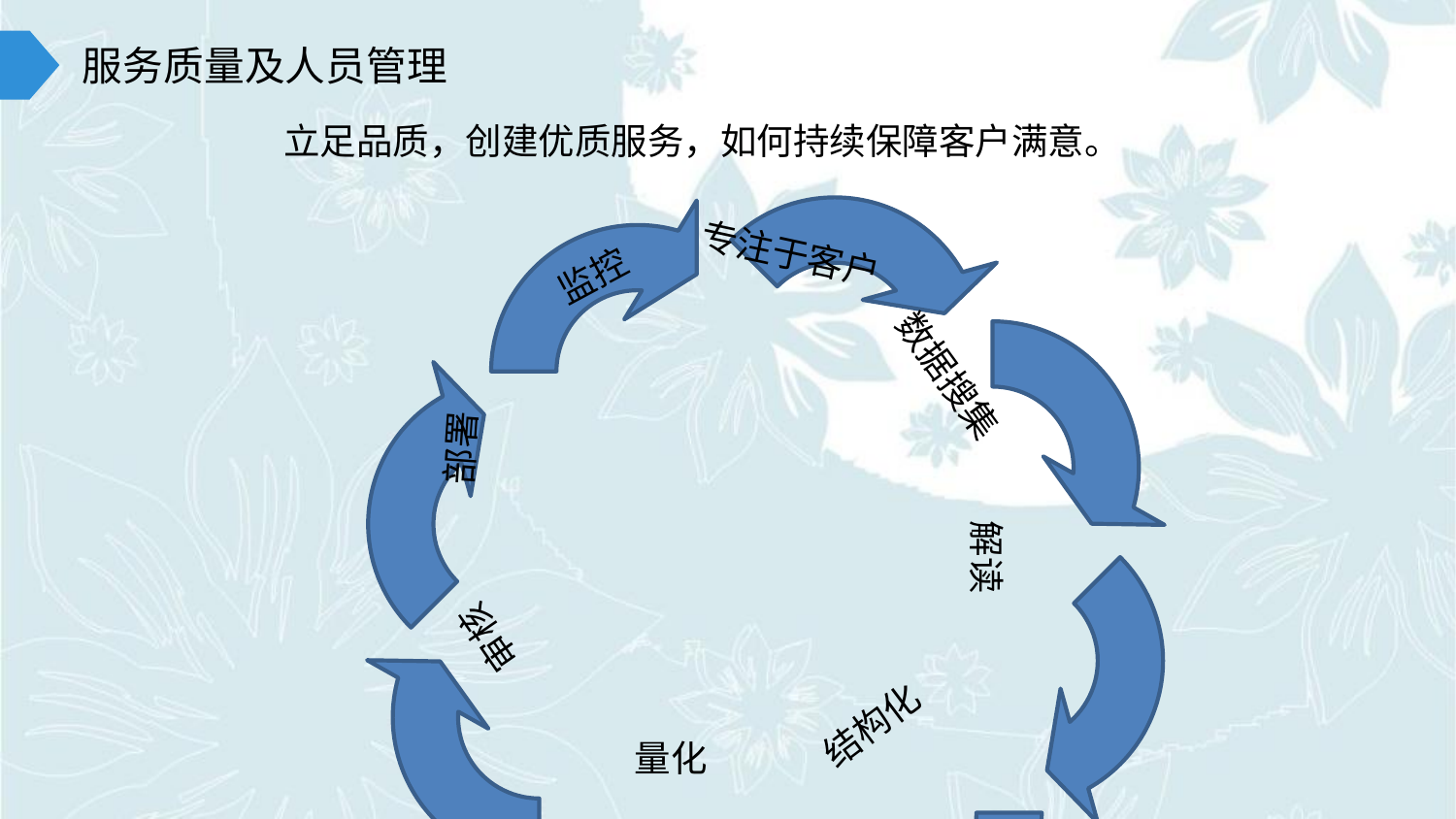

服务质量及人员管理
立足品质，创建优质服务，如何持续保障客户满意。

专注于客户
监控

数据搜集
部署

解读

审核

结构化
量化